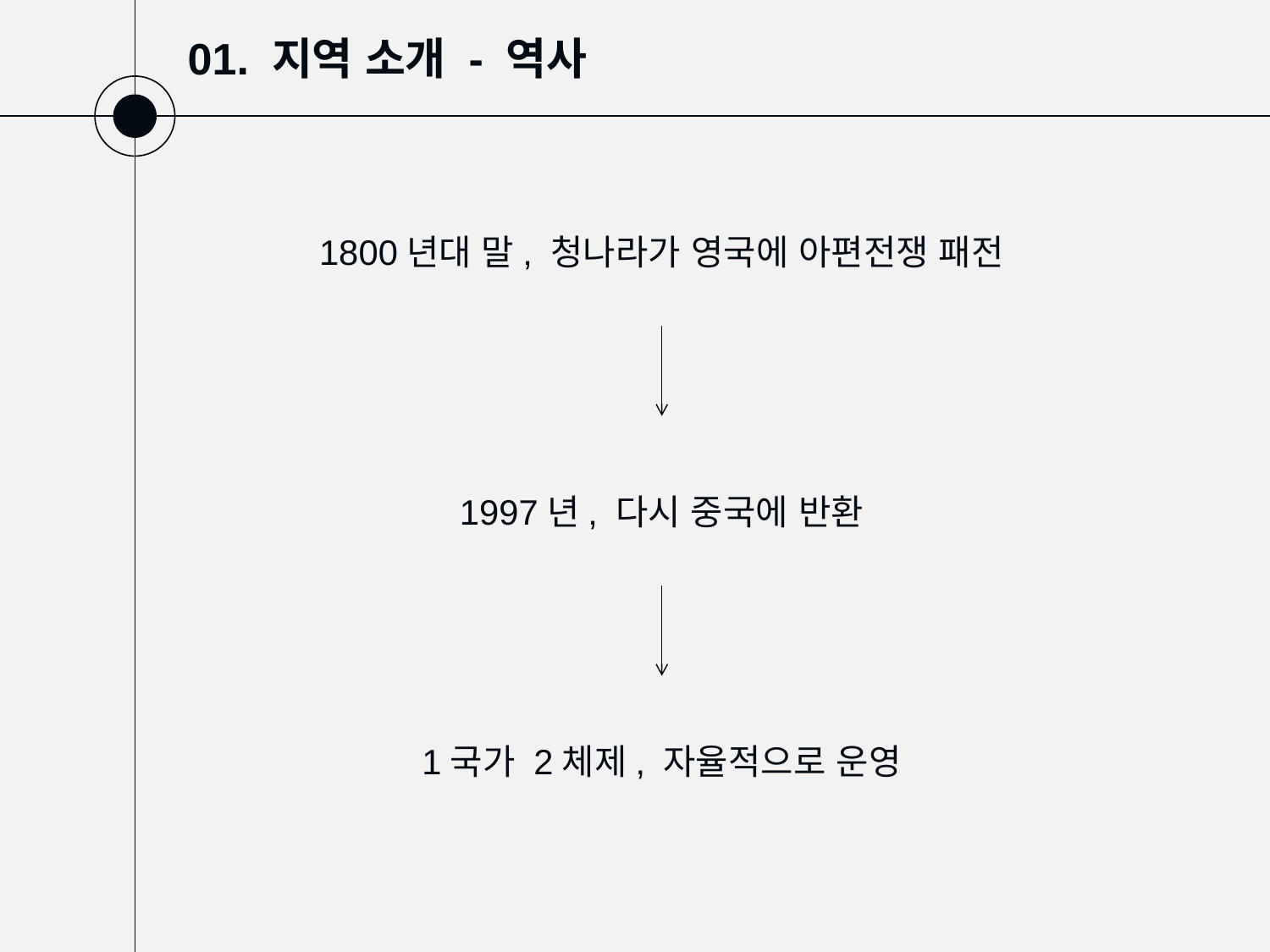

# 01. 지역 소개 - 역사

1800년대 말, 청나라가 영국에 아편전쟁 패전
1997년, 다시 중국에 반환
1국가 2체제, 자율적으로 운영